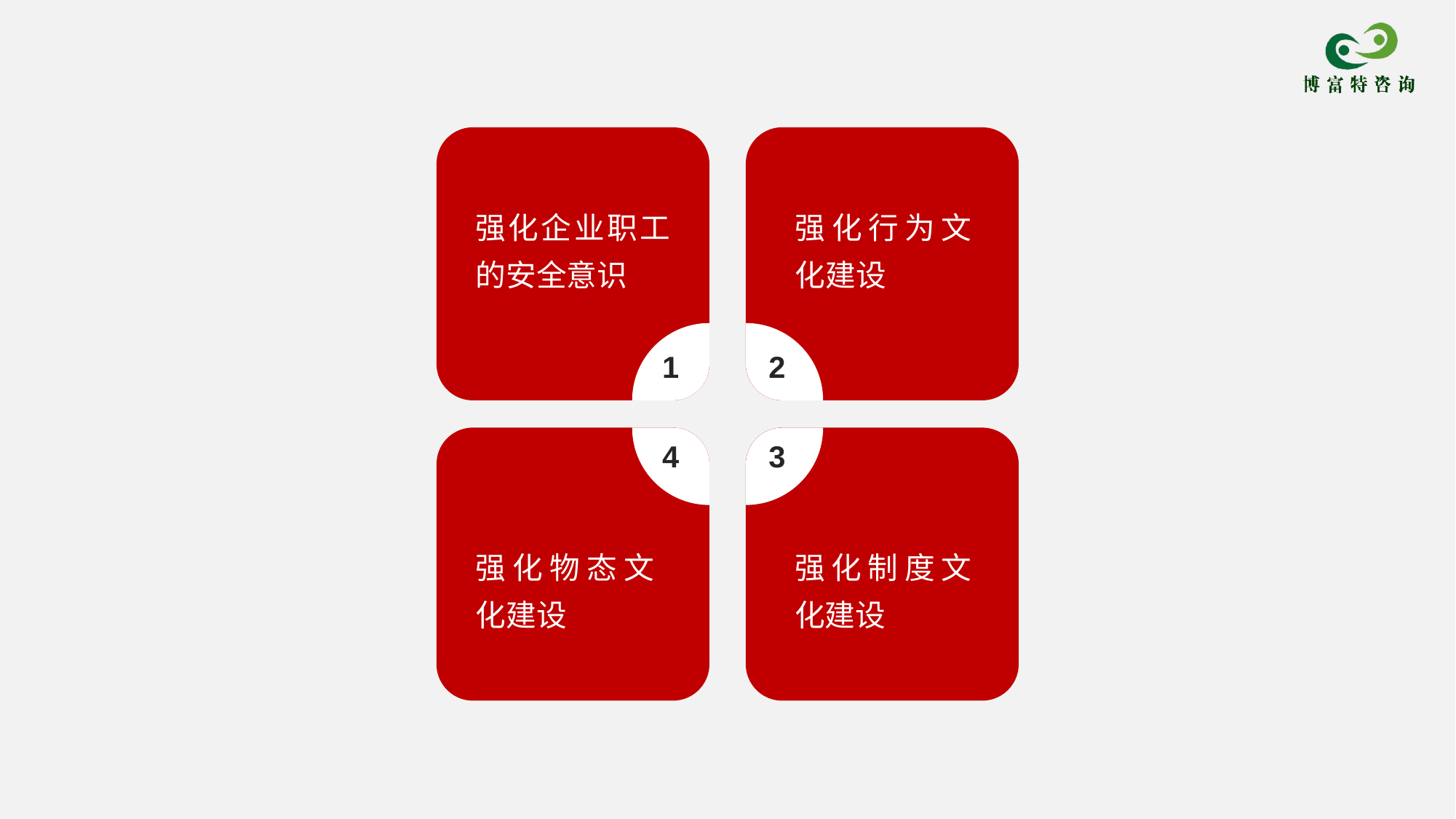

强化企业职工的安全意识
强化行为文化建设

1
2

4
3
强化物态文化建设
强化制度文化建设